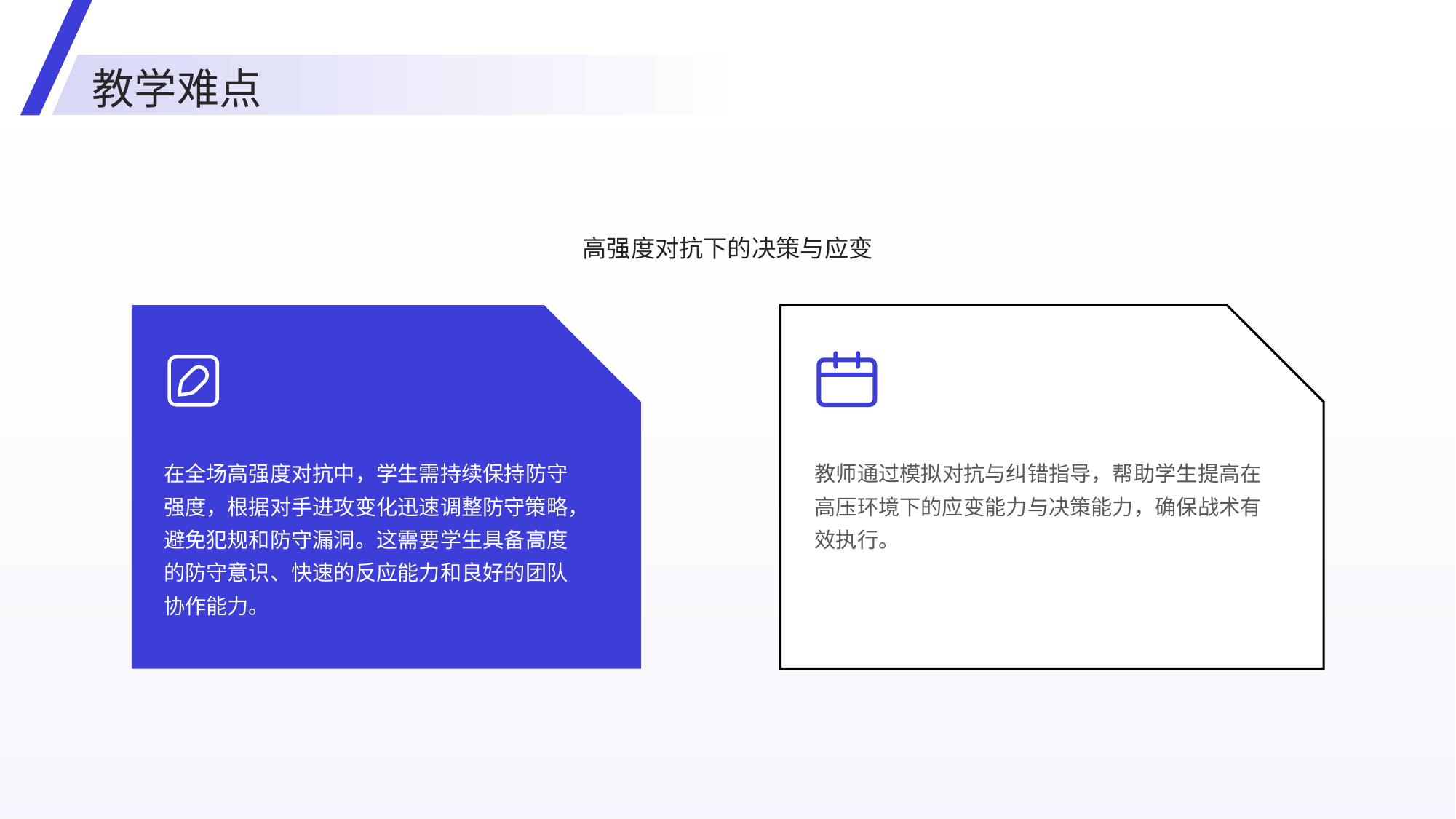

教学难点
高强度对抗下的决策与应变

在全场高强度对抗中，学生需持续保持防守强度，根据对手进攻变化迅速调整防守策略，避免犯规和防守漏洞。这需要学生具备高度的防守意识、快速的反应能力和良好的团队协作能力。
教师通过模拟对抗与纠错指导，帮助学生提高在高压环境下的应变能力与决策能力，确保战术有效执行。